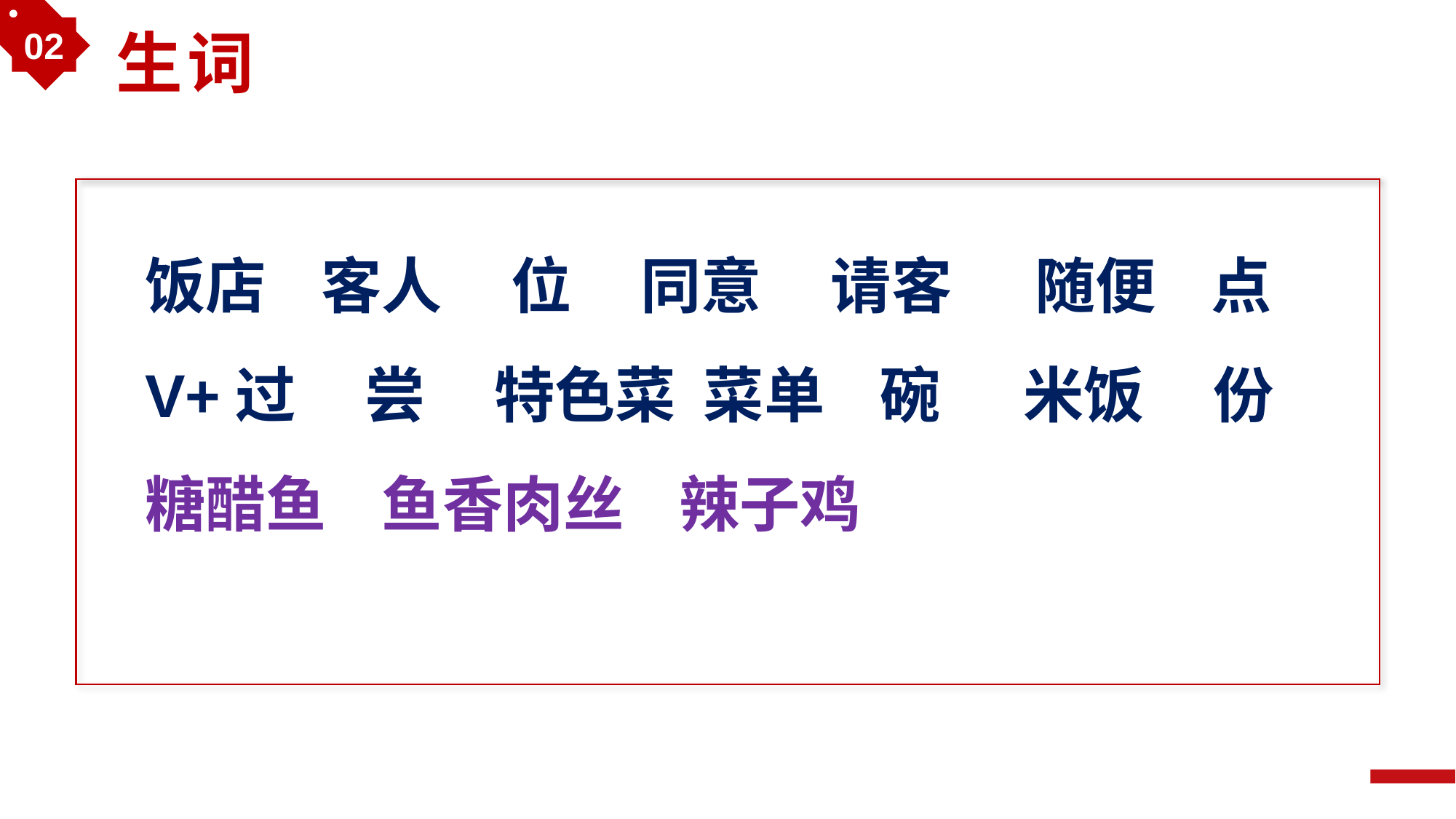

02
生词

饭店    客人     位     同意     请客      随便    点      V+过     尝     特色菜  菜单    碗      米饭     份
糖醋鱼    鱼香肉丝    辣子鸡